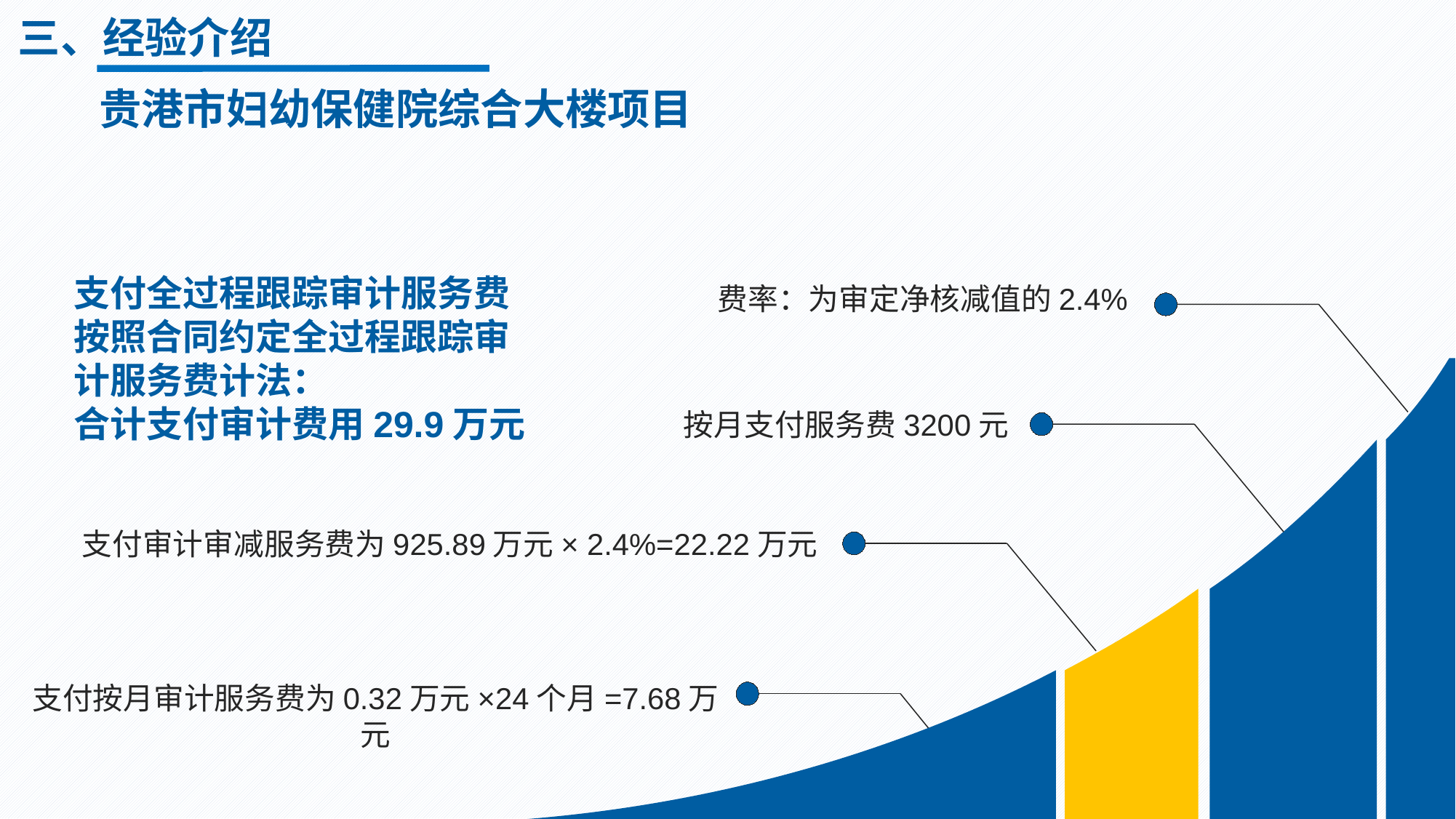

三、经验介绍
贵港市妇幼保健院综合大楼项目
支付全过程跟踪审计服务费按照合同约定全过程跟踪审计服务费计法：
合计支付审计费用29.9万元
费率：为审定净核减值的2.4%

按月支付服务费3200元

支付审计审减服务费为925.89万元× 2.4%=22.22万元

支付按月审计服务费为0.32万元×24个月=7.68万元